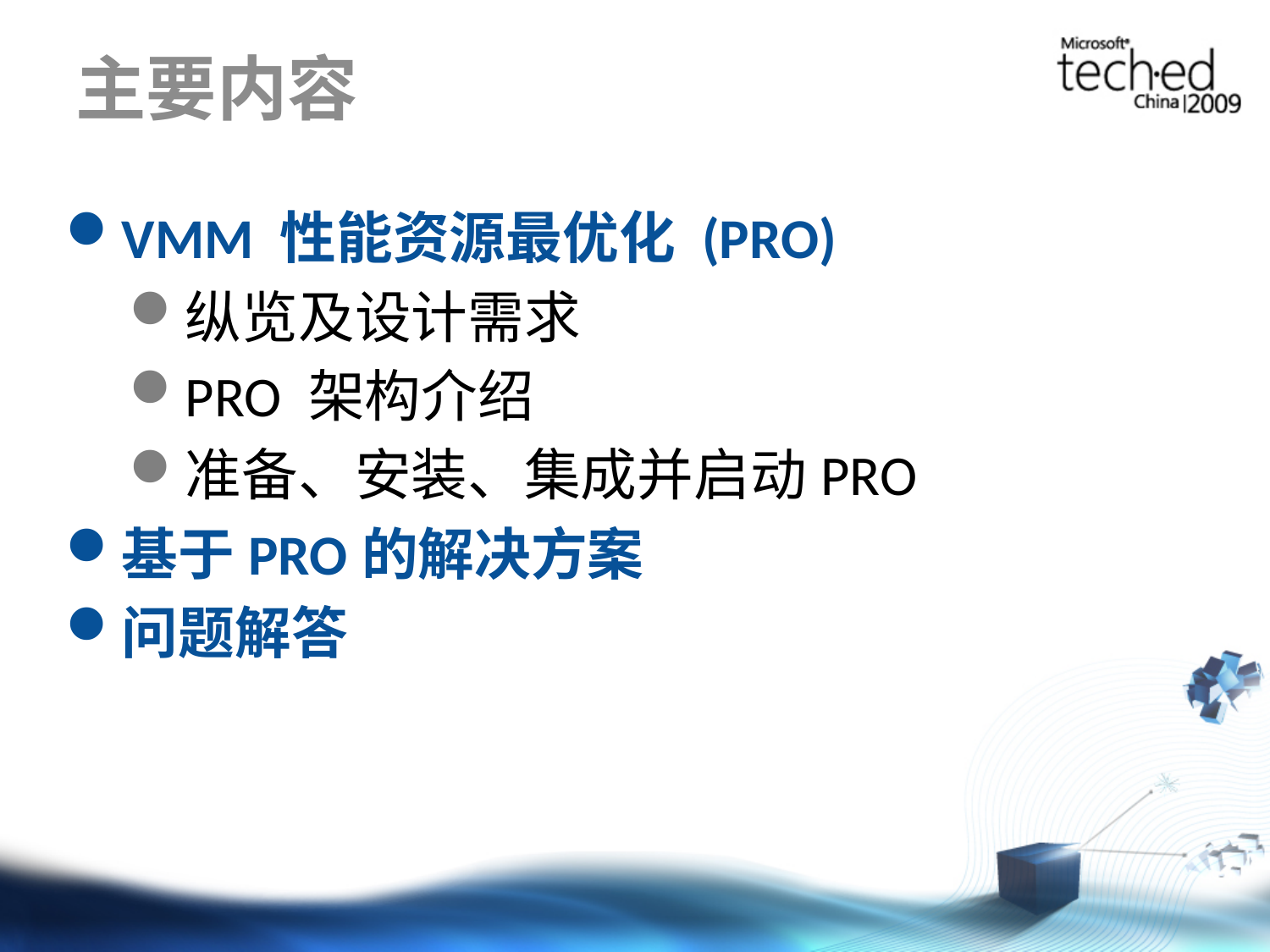

# 主要内容
VMM 性能资源最优化 (PRO)
纵览及设计需求
PRO 架构介绍
准备、安装、集成并启动PRO
基于PRO的解决方案
问题解答